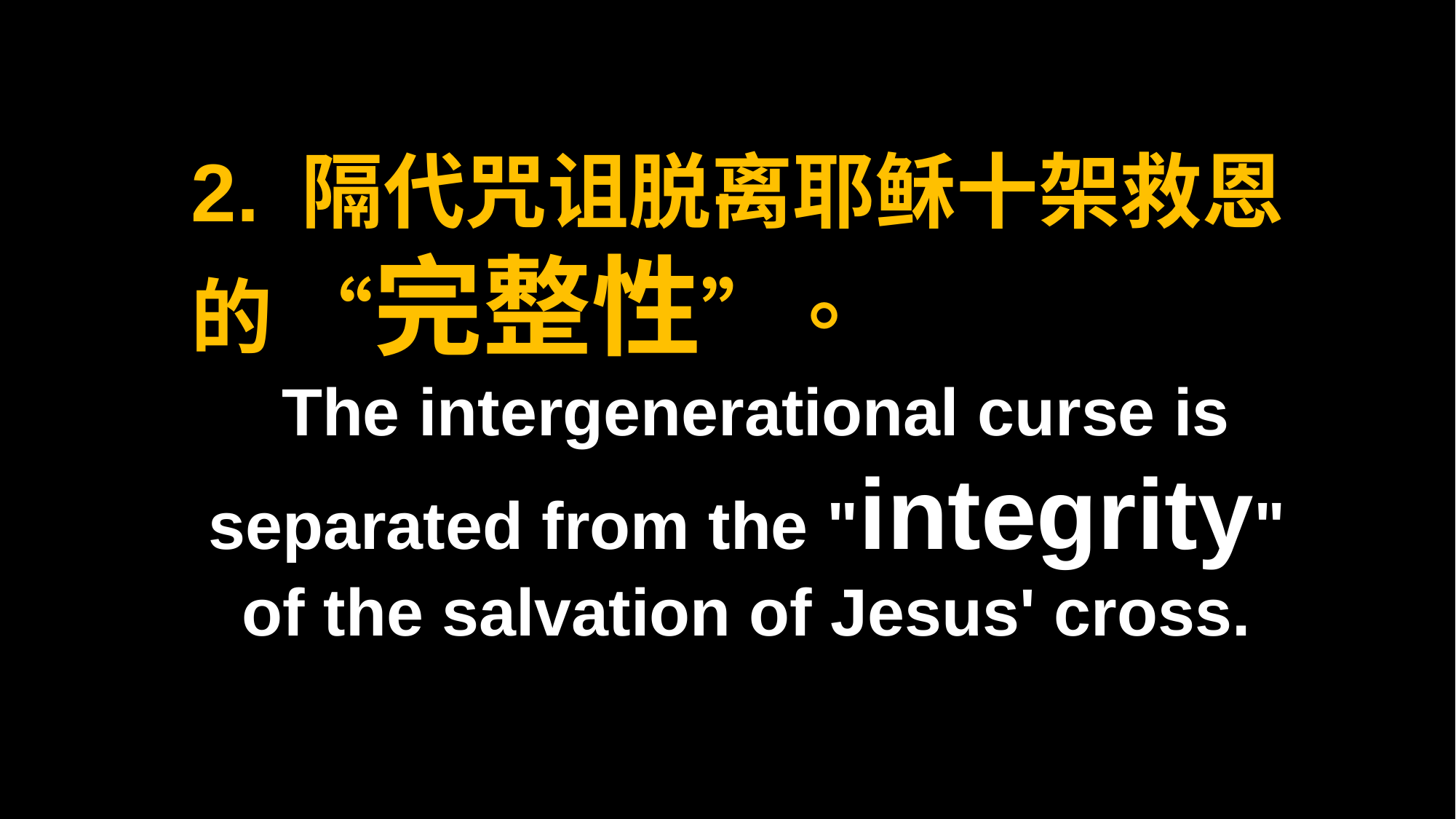

2. 隔代咒诅脱离耶稣十架救恩的 “完整性”。
 The intergenerational curse is separated from the "integrity" of the salvation of Jesus' cross.